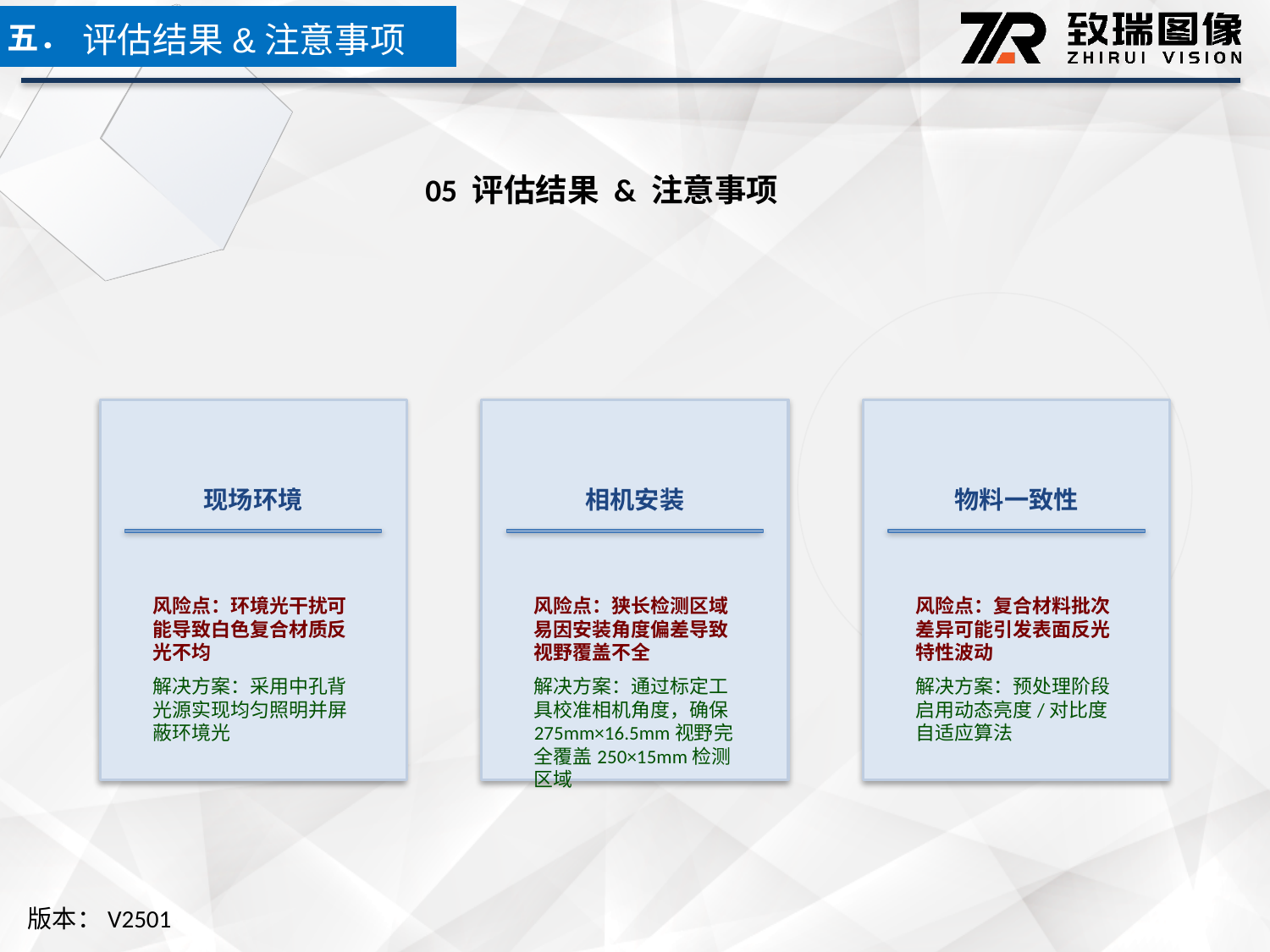

五．
评估结果&注意事项

05 评估结果 & 注意事项

现场环境

相机安装

物料一致性

风险点：环境光干扰可能导致白色复合材质反光不均
解决方案：采用中孔背光源实现均匀照明并屏蔽环境光

风险点：狭长检测区域易因安装角度偏差导致视野覆盖不全
解决方案：通过标定工具校准相机角度，确保275mm×16.5mm视野完全覆盖250×15mm检测区域

风险点：复合材料批次差异可能引发表面反光特性波动
解决方案：预处理阶段启用动态亮度/对比度自适应算法